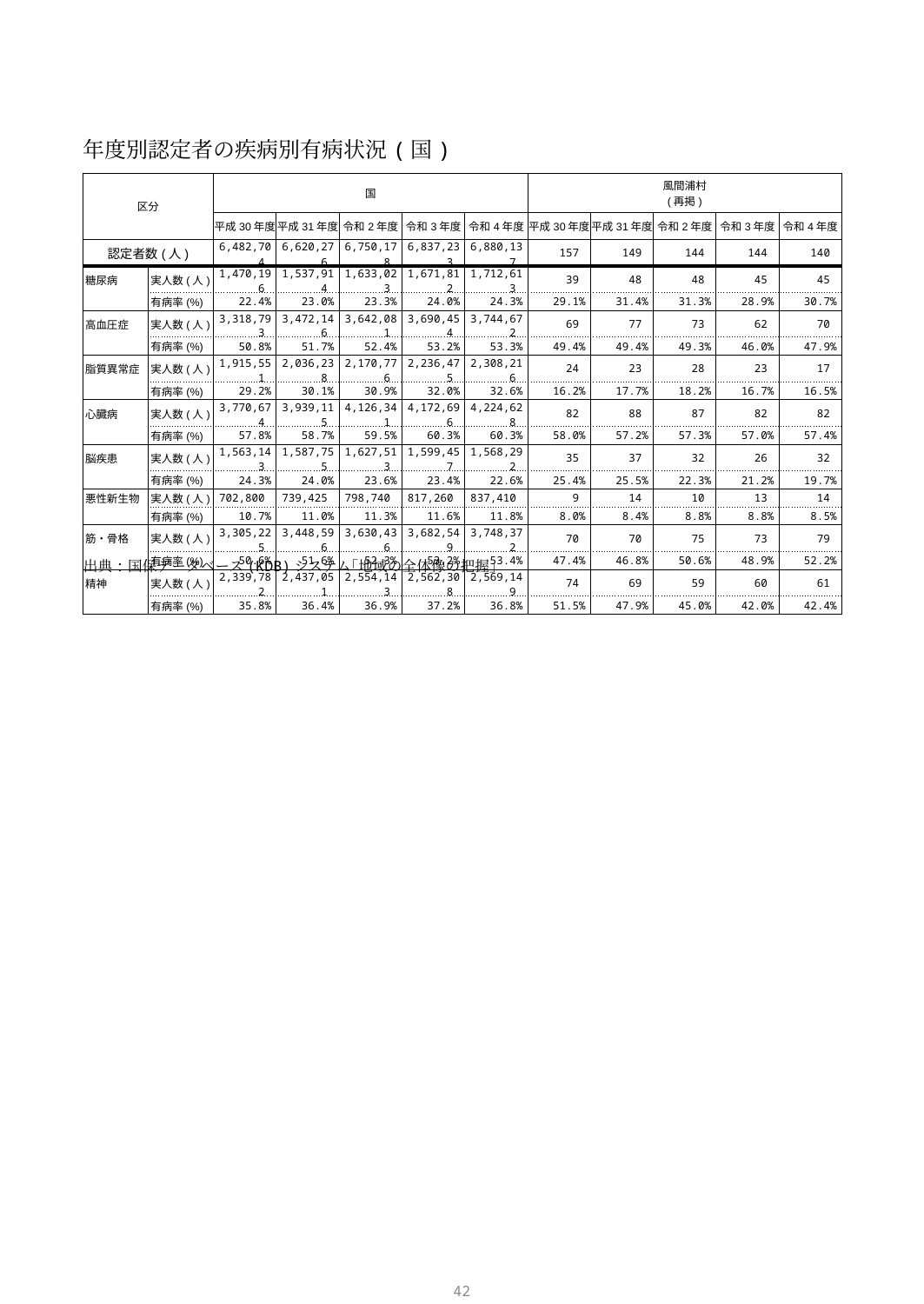

年度別認定者の疾病別有病状況(国)
| 区分 |  | 国 |  |  |  |  | 風間浦村 (再掲) |  |  |  |  |
| --- | --- | --- | --- | --- | --- | --- | --- | --- | --- | --- | --- |
|  |  | 平成30年度 | 平成31年度 | 令和2年度 | 令和3年度 | 令和4年度 | 平成30年度 | 平成31年度 | 令和2年度 | 令和3年度 | 令和4年度 |
| 認定者数(人) |  | 6,482,704 | 6,620,276 | 6,750,178 | 6,837,233 | 6,880,137 | 157 | 149 | 144 | 144 | 140 |
| 糖尿病 | 実人数(人) | 1,470,196 | 1,537,914 | 1,633,023 | 1,671,812 | 1,712,613 | 39 | 48 | 48 | 45 | 45 |
|  | 有病率(%) | 22.4% | 23.0% | 23.3% | 24.0% | 24.3% | 29.1% | 31.4% | 31.3% | 28.9% | 30.7% |
| 高血圧症 | 実人数(人) | 3,318,793 | 3,472,146 | 3,642,081 | 3,690,454 | 3,744,672 | 69 | 77 | 73 | 62 | 70 |
|  | 有病率(%) | 50.8% | 51.7% | 52.4% | 53.2% | 53.3% | 49.4% | 49.4% | 49.3% | 46.0% | 47.9% |
| 脂質異常症 | 実人数(人) | 1,915,551 | 2,036,238 | 2,170,776 | 2,236,475 | 2,308,216 | 24 | 23 | 28 | 23 | 17 |
|  | 有病率(%) | 29.2% | 30.1% | 30.9% | 32.0% | 32.6% | 16.2% | 17.7% | 18.2% | 16.7% | 16.5% |
| 心臓病 | 実人数(人) | 3,770,674 | 3,939,115 | 4,126,341 | 4,172,696 | 4,224,628 | 82 | 88 | 87 | 82 | 82 |
|  | 有病率(%) | 57.8% | 58.7% | 59.5% | 60.3% | 60.3% | 58.0% | 57.2% | 57.3% | 57.0% | 57.4% |
| 脳疾患 | 実人数(人) | 1,563,143 | 1,587,755 | 1,627,513 | 1,599,457 | 1,568,292 | 35 | 37 | 32 | 26 | 32 |
|  | 有病率(%) | 24.3% | 24.0% | 23.6% | 23.4% | 22.6% | 25.4% | 25.5% | 22.3% | 21.2% | 19.7% |
| 悪性新生物 | 実人数(人) | 702,800 | 739,425 | 798,740 | 817,260 | 837,410 | 9 | 14 | 10 | 13 | 14 |
|  | 有病率(%) | 10.7% | 11.0% | 11.3% | 11.6% | 11.8% | 8.0% | 8.4% | 8.8% | 8.8% | 8.5% |
| 筋・骨格 | 実人数(人) | 3,305,225 | 3,448,596 | 3,630,436 | 3,682,549 | 3,748,372 | 70 | 70 | 75 | 73 | 79 |
|  | 有病率(%) | 50.6% | 51.6% | 52.3% | 53.2% | 53.4% | 47.4% | 46.8% | 50.6% | 48.9% | 52.2% |
| 精神 | 実人数(人) | 2,339,782 | 2,437,051 | 2,554,143 | 2,562,308 | 2,569,149 | 74 | 69 | 59 | 60 | 61 |
|  | 有病率(%) | 35.8% | 36.4% | 36.9% | 37.2% | 36.8% | 51.5% | 47.9% | 45.0% | 42.0% | 42.4% |
出典:国保データベース(KDB)システム｢地域の全体像の把握｣
42